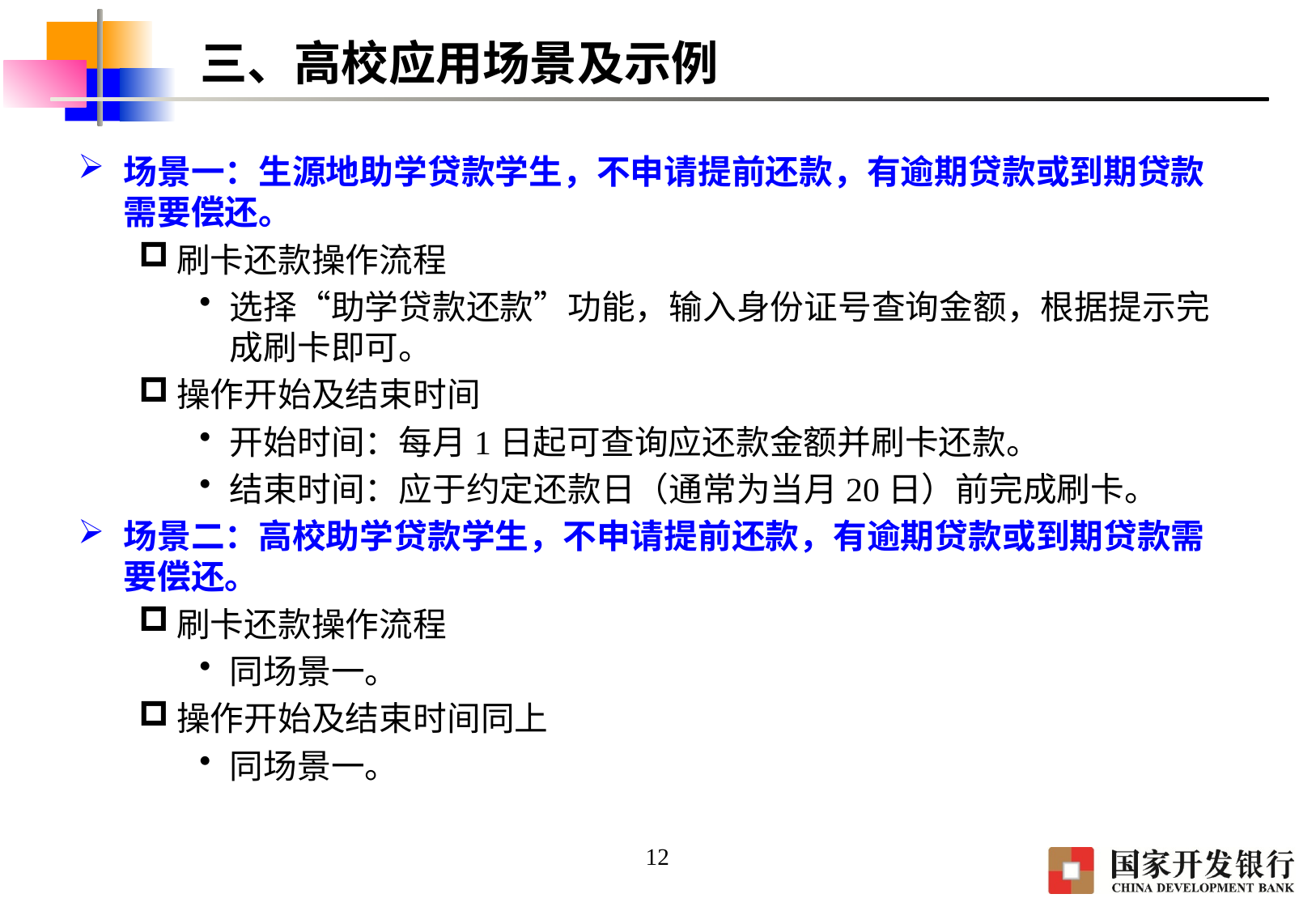

# 三、高校应用场景及示例
场景一：生源地助学贷款学生，不申请提前还款，有逾期贷款或到期贷款需要偿还。
刷卡还款操作流程
选择“助学贷款还款”功能，输入身份证号查询金额，根据提示完成刷卡即可。
操作开始及结束时间
开始时间：每月1日起可查询应还款金额并刷卡还款。
结束时间：应于约定还款日（通常为当月20日）前完成刷卡。
场景二：高校助学贷款学生，不申请提前还款，有逾期贷款或到期贷款需要偿还。
刷卡还款操作流程
同场景一。
操作开始及结束时间同上
同场景一。
12